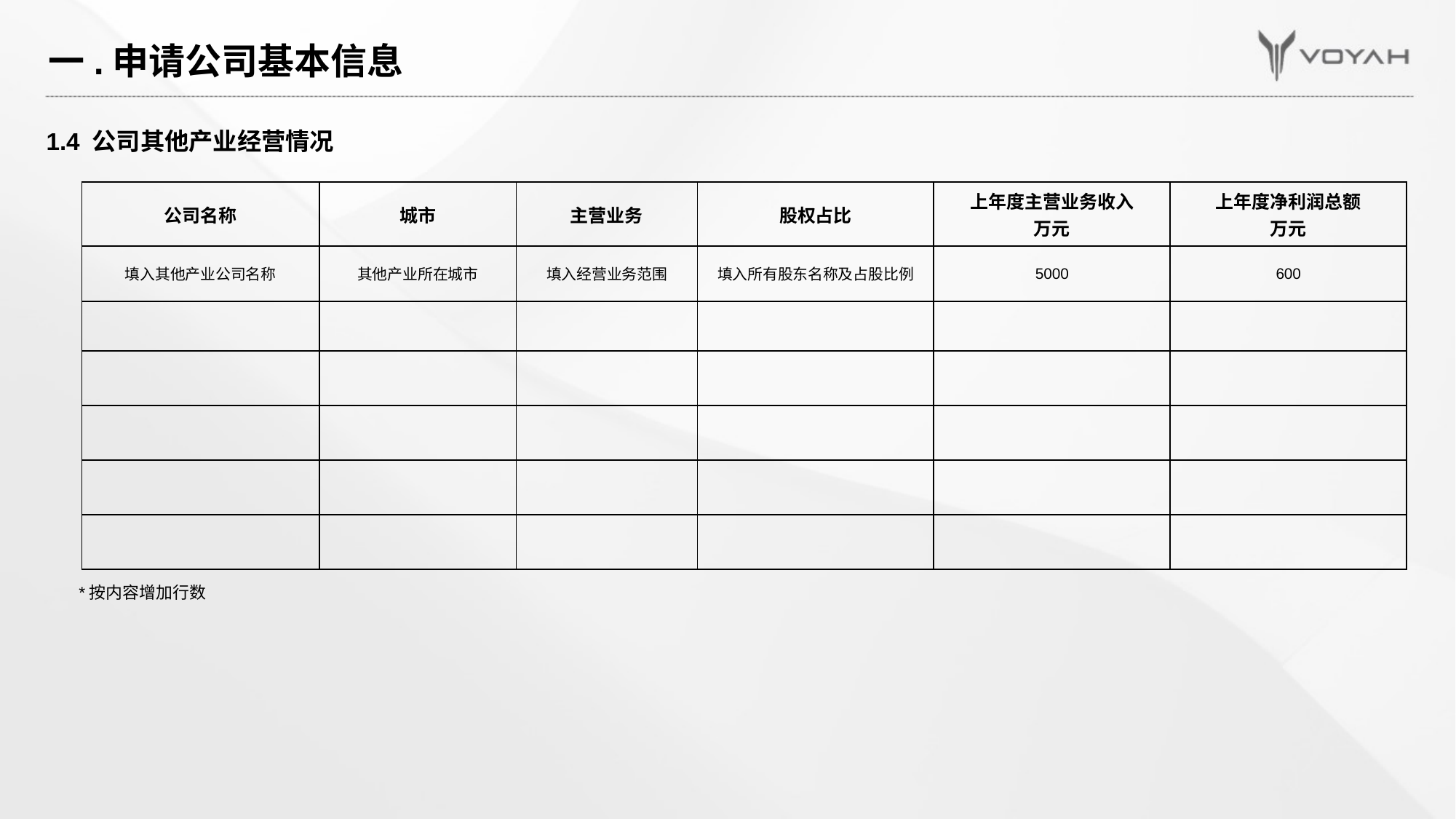

# 一.申请公司基本信息
1.4 公司其他产业经营情况
| 公司名称 | 城市 | 主营业务 | 股权占比 | 上年度主营业务收入 万元 | 上年度净利润总额 万元 |
| --- | --- | --- | --- | --- | --- |
| 填入其他产业公司名称 | 其他产业所在城市 | 填入经营业务范围 | 填入所有股东名称及占股比例 | 5000 | 600 |
|  |  |  |  |  |  |
|  |  |  |  |  |  |
|  |  |  |  |  |  |
|  |  |  |  |  |  |
|  |  |  |  |  |  |
*按内容增加行数